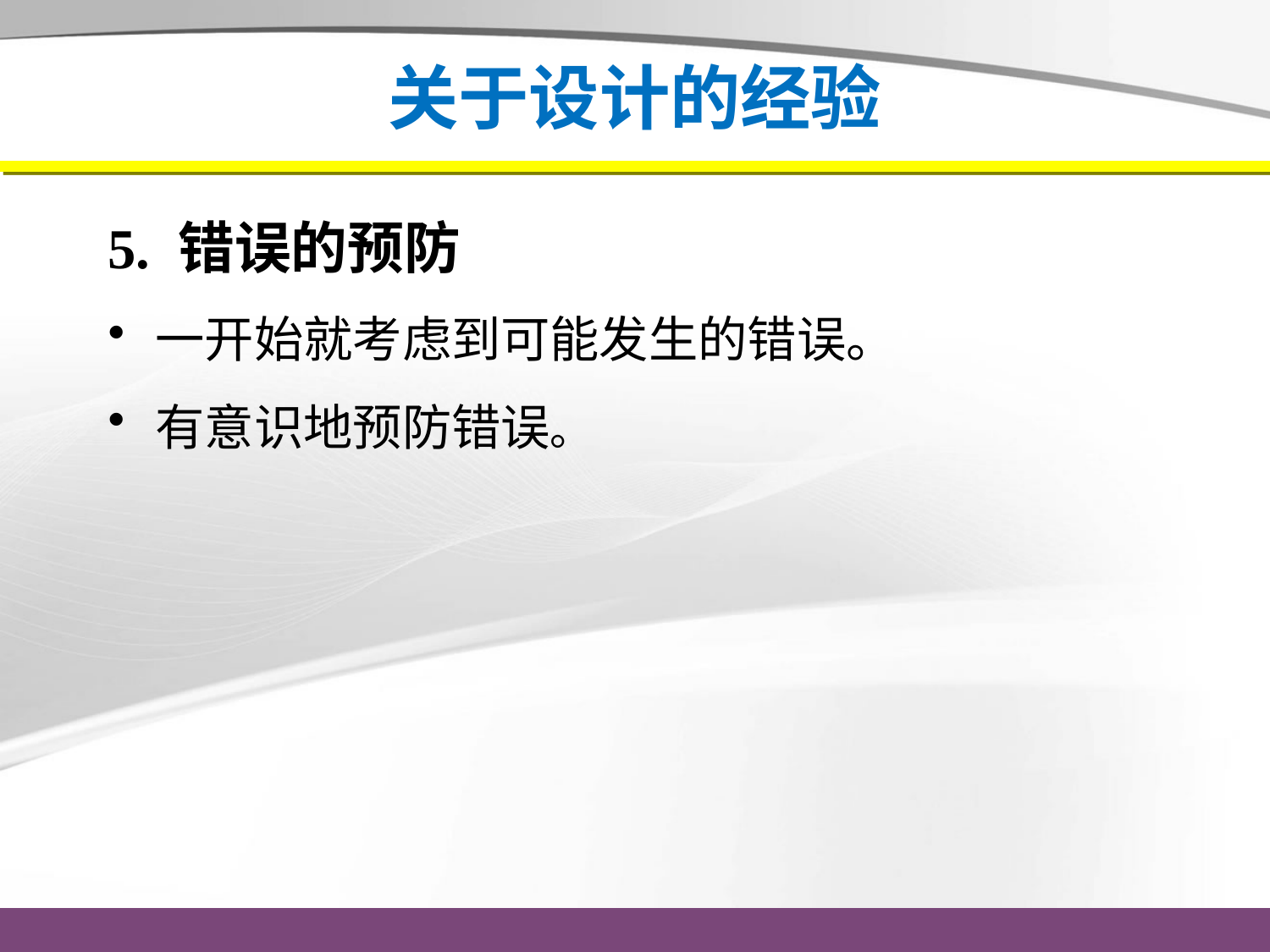

# 关于设计的经验
5. 错误的预防
一开始就考虑到可能发生的错误。
有意识地预防错误。